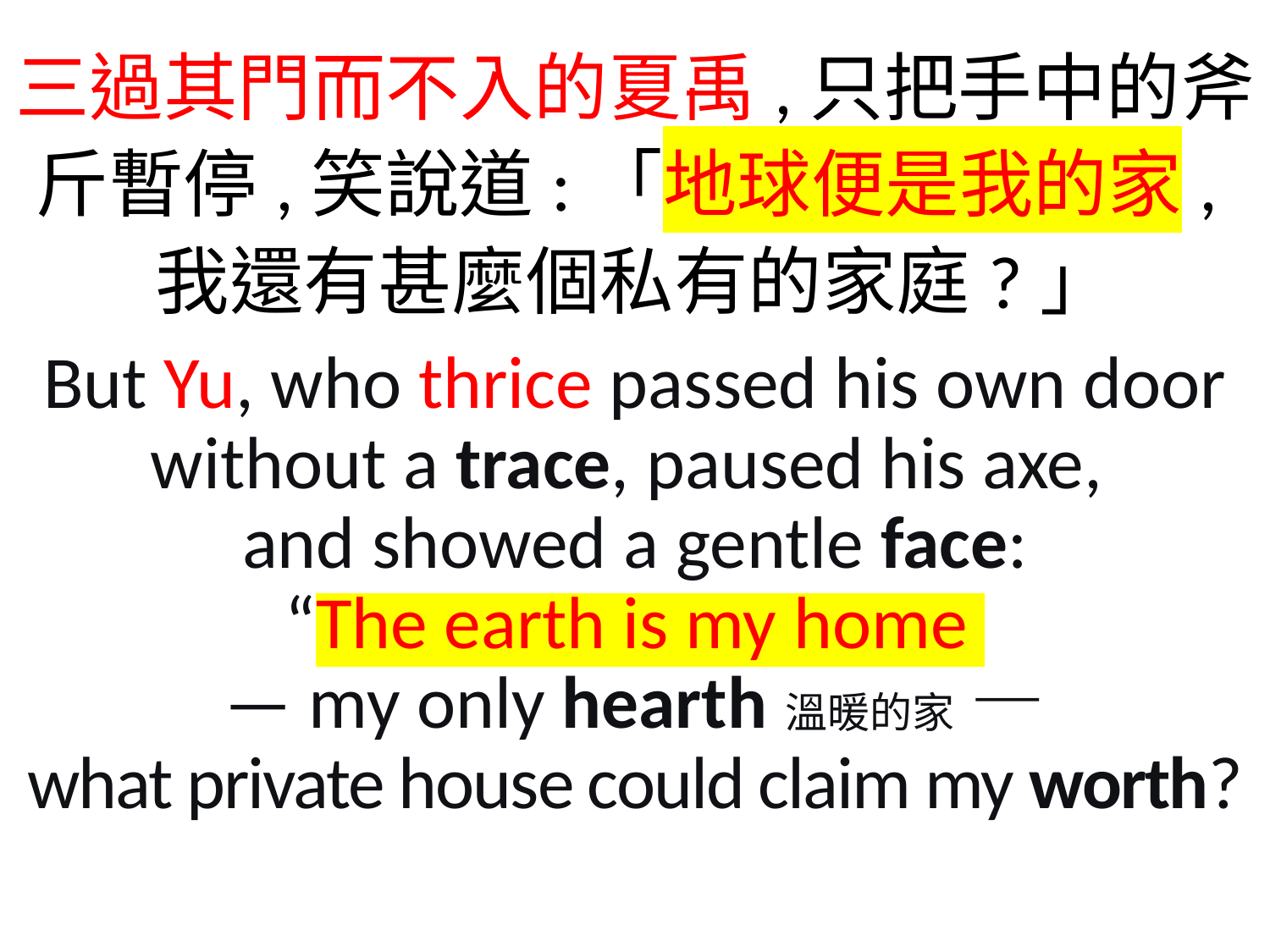

三過其門而不入的夏禹,只把手中的斧斤暫停,笑說道:「地球便是我的家,
我還有甚麼個私有的家庭?」
But Yu, who thrice passed his own door without a trace, paused his axe,
and showed a gentle face:
“The earth is my home
— my only hearth溫暖的家 —
what private house could claim my worth?